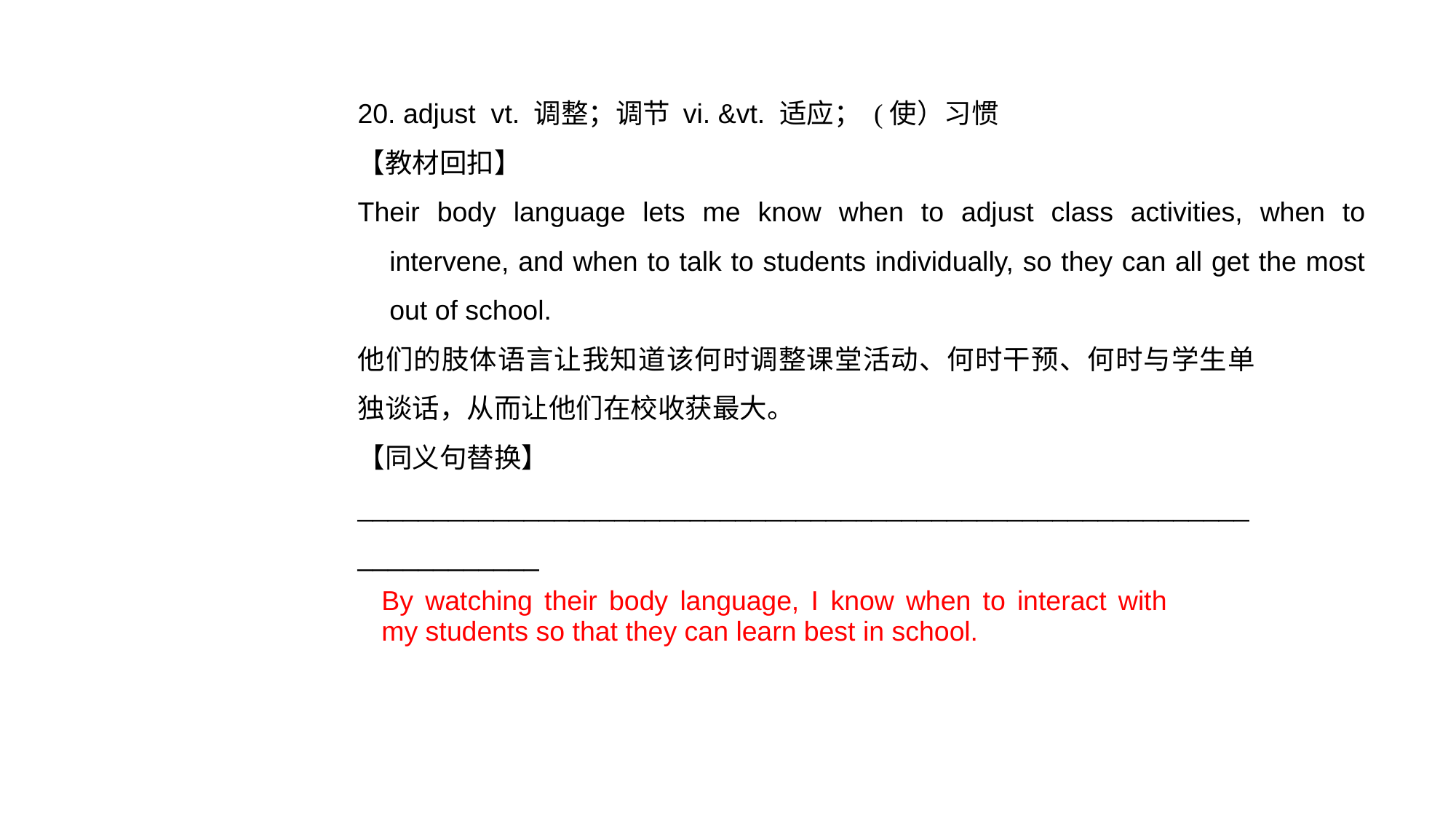

20. adjust  vt. 调整；调节 vi. &vt. 适应； (使）习惯
【教材回扣】
Their body language lets me know when to adjust class activities, when to intervene, and when to talk to students individually, so they can all get the most out of school.
他们的肢体语言让我知道该何时调整课堂活动、何时干预、何时与学生单独谈话，从而让他们在校收获最大。
【同义句替换】
_______________________________________________________________________
By watching their body language, I know when to interact with my students so that they can learn best in school.